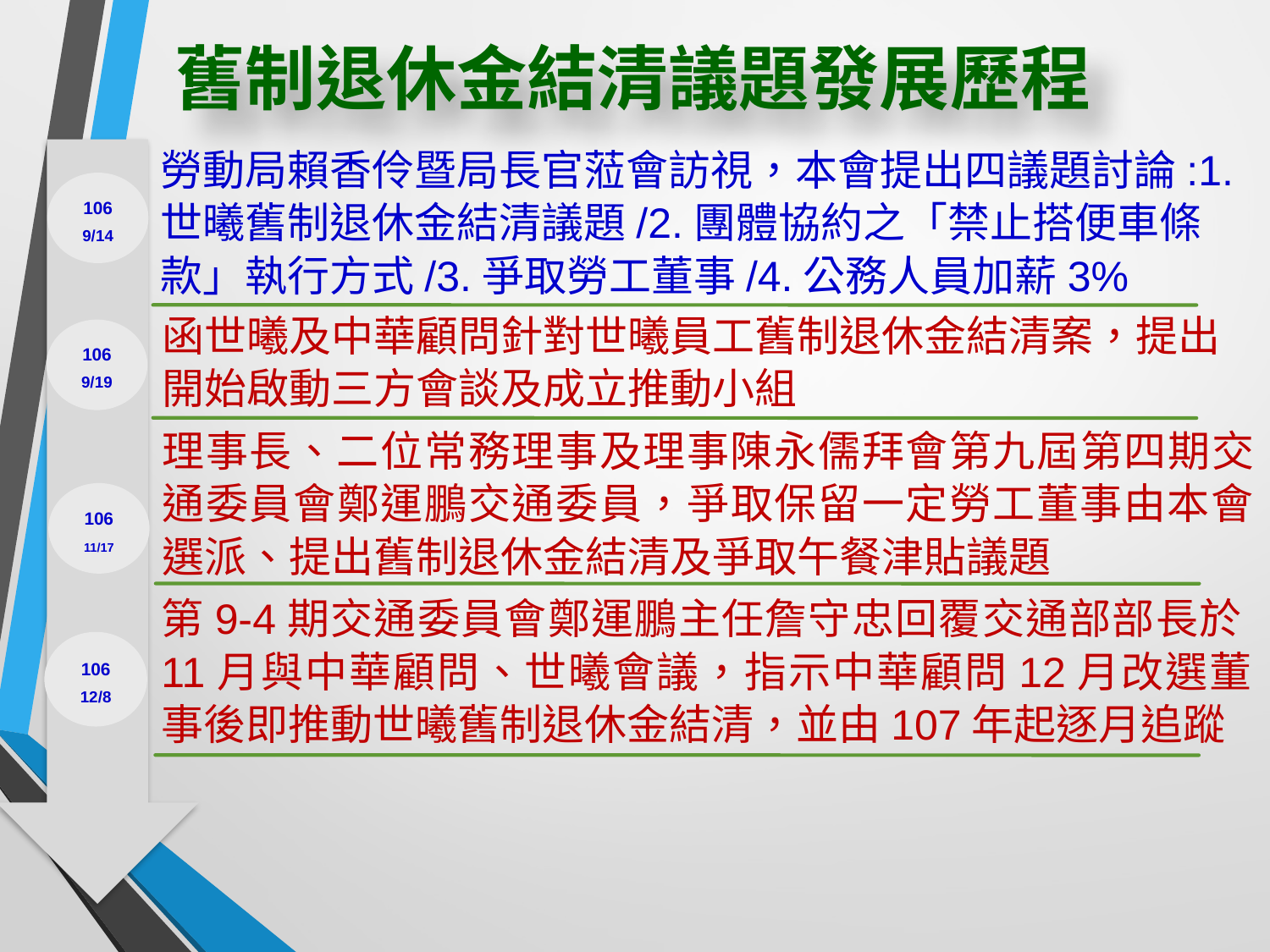

舊制退休金結清議題發展歷程

勞動局賴香伶暨局長官蒞會訪視，本會提出四議題討論:1.世曦舊制退休金結清議題/2.團體協約之「禁止搭便車條款」執行方式/3.爭取勞工董事/4.公務人員加薪3%
106
9/14

函世曦及中華顧問針對世曦員工舊制退休金結清案，提出開始啟動三方會談及成立推動小組
106
9/19
理事長、二位常務理事及理事陳永儒拜會第九屆第四期交通委員會鄭運鵬交通委員，爭取保留一定勞工董事由本會選派、提出舊制退休金結清及爭取午餐津貼議題
106
11/17
第9-4期交通委員會鄭運鵬主任詹守忠回覆交通部部長於11月與中華顧問、世曦會議，指示中華顧問12月改選董事後即推動世曦舊制退休金結清，並由107年起逐月追蹤
106
12/8